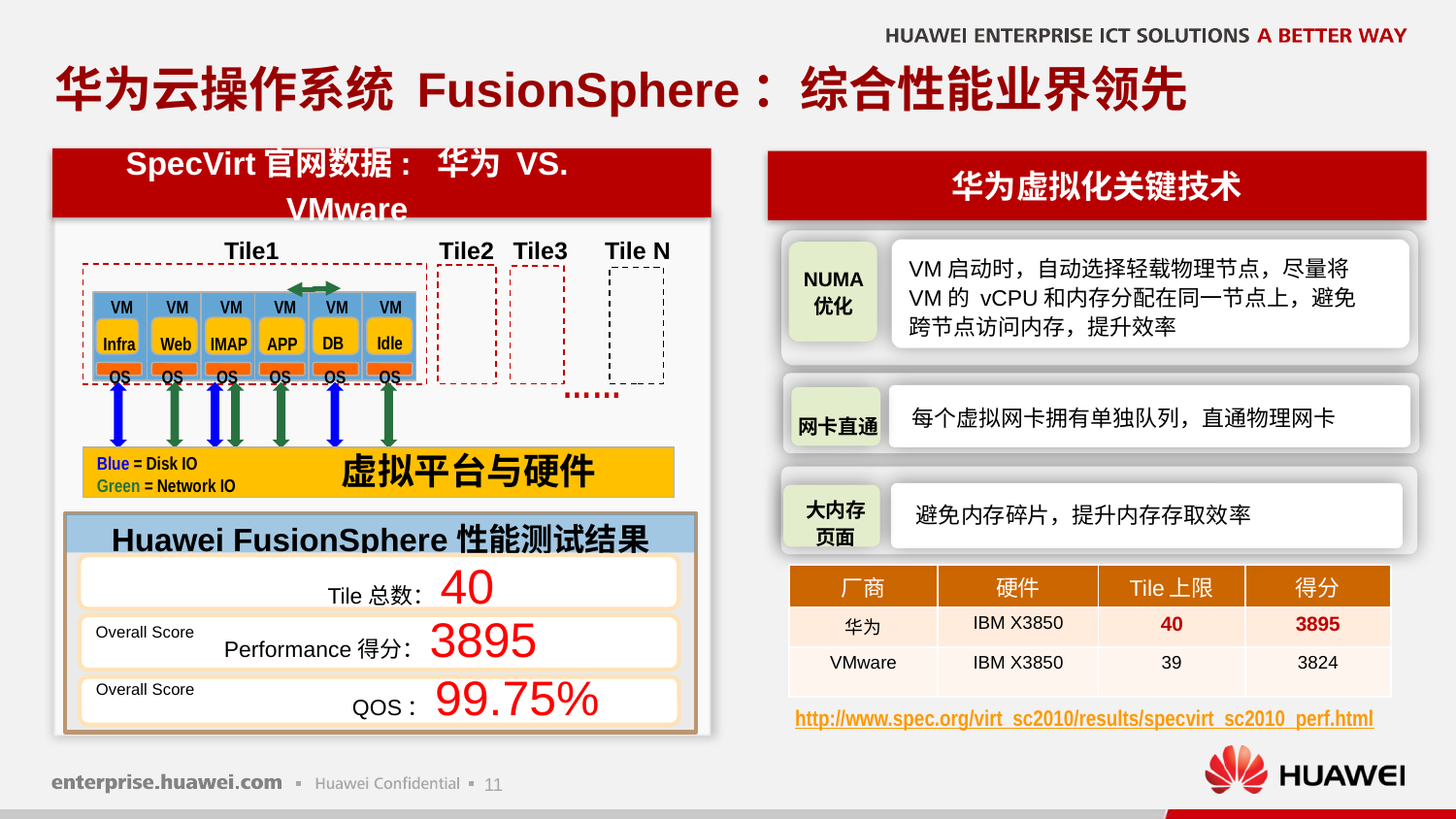

# 华为云操作系统 FusionSphere：综合性能业界领先

华为虚拟化关键技术
SpecVirt官网数据:  华为 VS. VMware

Tile1
Tile2
Tile3
Tile N

VM
VM
VM
VM
VM
VM

DB
Idle
Infra
Web
IMAP
APP
……
OS
OS
OS
OS
OS
OS

虚拟平台与硬件
Blue = Disk IO
Green = Network IO

NUMA
优化
VM启动时，自动选择轻载物理节点，尽量将VM的 vCPU和内存分配在同一节点上，避免跨节点访问内存，提升效率

每个虚拟网卡拥有单独队列，直通物理网卡
网卡直通

大内存
页面
避免内存碎片，提升内存存取效率

Huawei FusionSphere性能测试结果
        Tile总数：40
Overall Score
                Performance得分：3895
Overall Score
                                QOS：99.75%
| 厂商 | 硬件 | Tile上限 | 得分 |
| --- | --- | --- | --- |
| 华为 | IBM X3850 | 40 | 3895 |
| VMware | IBM X3850 | 39 | 3824 |
http://www.spec.org/virt_sc2010/results/specvirt_sc2010_perf.html